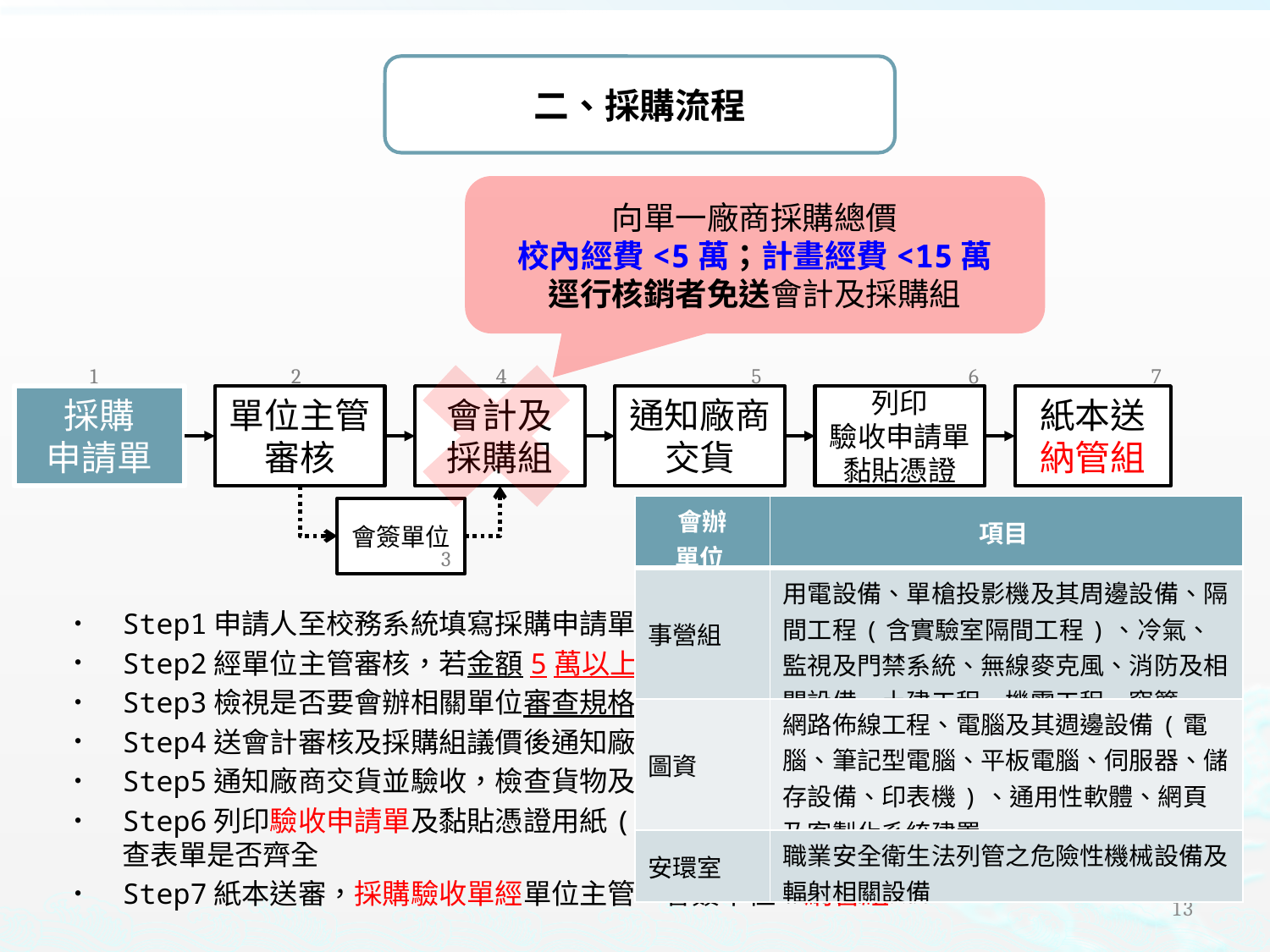

二、採購流程
向單一廠商採購總價
校內經費<5萬；計畫經費<15萬
逕行核銷者免送會計及採購組

1
2
4
5
6
7
採購
申請單
單位主管審核
會計及
採購組
通知廠商交貨
列印
驗收申請單
黏貼憑證
紙本送納管組
| 會辦 單位 | 項目 |
| --- | --- |
| 事營組 | 用電設備、單槍投影機及其周邊設備、隔間工程(含實驗室隔間工程)、冷氣、監視及門禁系統、無線麥克風、消防及相關設備、土建工程、機電工程、窗簾 |
| 圖資 | 網路佈線工程、電腦及其週邊設備(電腦、筆記型電腦、平板電腦、伺服器、儲存設備、印表機)、通用性軟體、網頁及客製化系統建置 |
| 安環室 | 職業安全衛生法列管之危險性機械設備及輻射相關設備 |
會簽單位
3
Step1申請人至校務系統填寫採購申請單
Step2經單位主管審核，若金額5萬以上要送院長
Step3檢視是否要會辦相關單位審查規格
Step4送會計審核及採購組議價後通知廠商交貨
Step5通知廠商交貨並驗收，檢查貨物及發票要符合學校規定
Step6列印驗收申請單及黏貼憑證用紙(政府計畫及需外審之經費)，貼上憑證並檢查表單是否齊全
Step7紙本送審，採購驗收單經單位主管→會簽單位→納管組
13